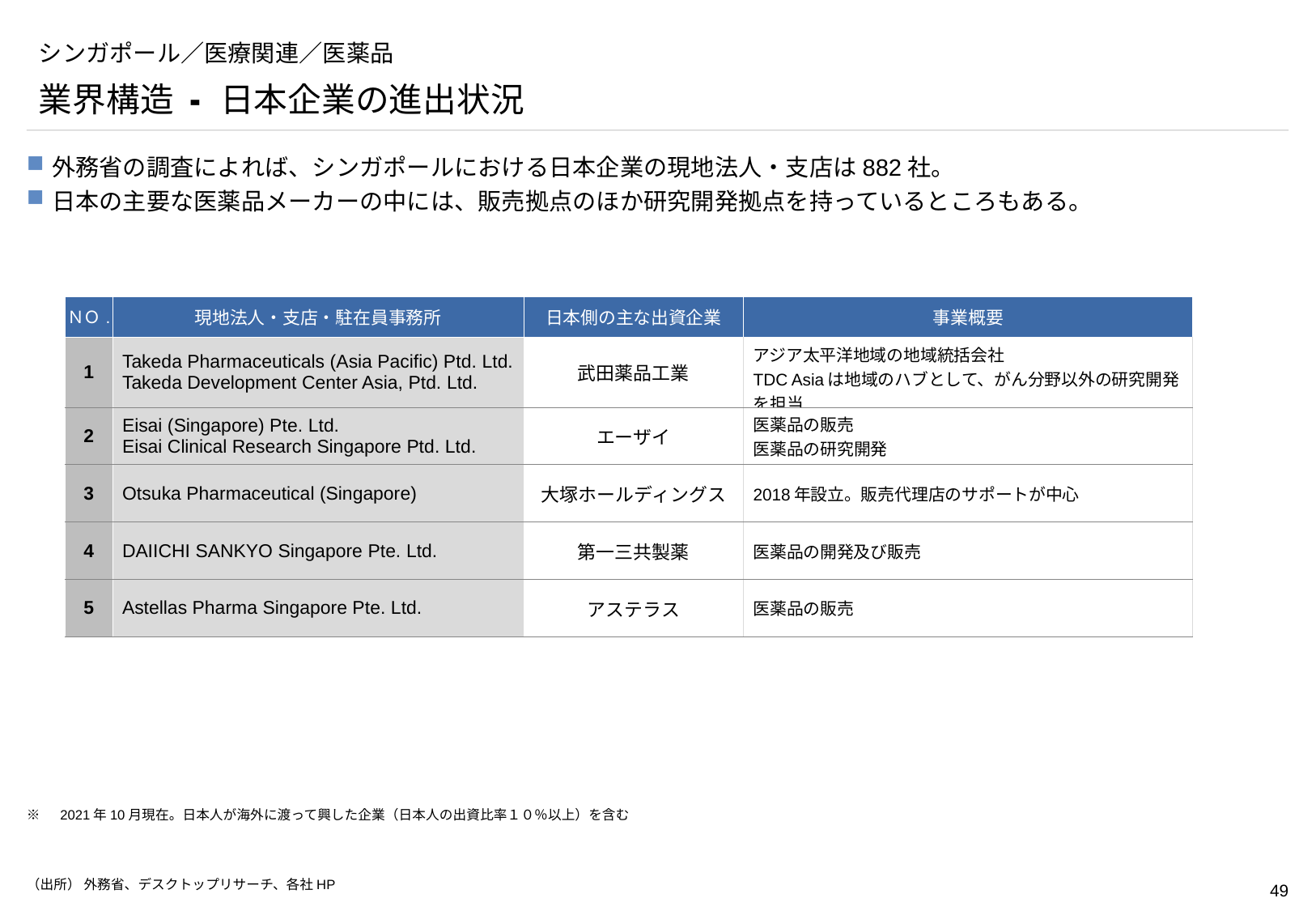

# シンガポール／医療関連／医薬品
業界構造 - 日本企業の進出状況
外務省の調査によれば、シンガポールにおける日本企業の現地法人・支店は882社。
日本の主要な医薬品メーカーの中には、販売拠点のほか研究開発拠点を持っているところもある。
| ＮＯ. | 現地法人・支店・駐在員事務所 | 日本側の主な出資企業 | 事業概要 |
| --- | --- | --- | --- |
| 1 | Takeda Pharmaceuticals (Asia Pacific) Ptd. Ltd. Takeda Development Center Asia, Ptd. Ltd. | 武田薬品工業 | アジア太平洋地域の地域統括会社 TDC Asiaは地域のハブとして、がん分野以外の研究開発を担当 |
| 2 | Eisai (Singapore) Pte. Ltd. Eisai Clinical Research Singapore Ptd. Ltd. | エーザイ | 医薬品の販売 医薬品の研究開発 |
| 3 | Otsuka Pharmaceutical (Singapore) | 大塚ホールディングス | 2018年設立。販売代理店のサポートが中心 |
| 4 | DAIICHI SANKYO Singapore Pte. Ltd. | 第一三共製薬 | 医薬品の開発及び販売 |
| 5 | Astellas Pharma Singapore Pte. Ltd. | アステラス | 医薬品の販売 |
※　2021年10月現在。日本人が海外に渡って興した企業（日本人の出資比率１０％以上）を含む
（出所） 外務省、デスクトップリサーチ、各社HP
https://www.otsuka.co.jp/en/company/newsreleases/2018/20180523_1.html
https://www.takeda.com/jp/newsroom/newsreleases/2015/20150225_6919/